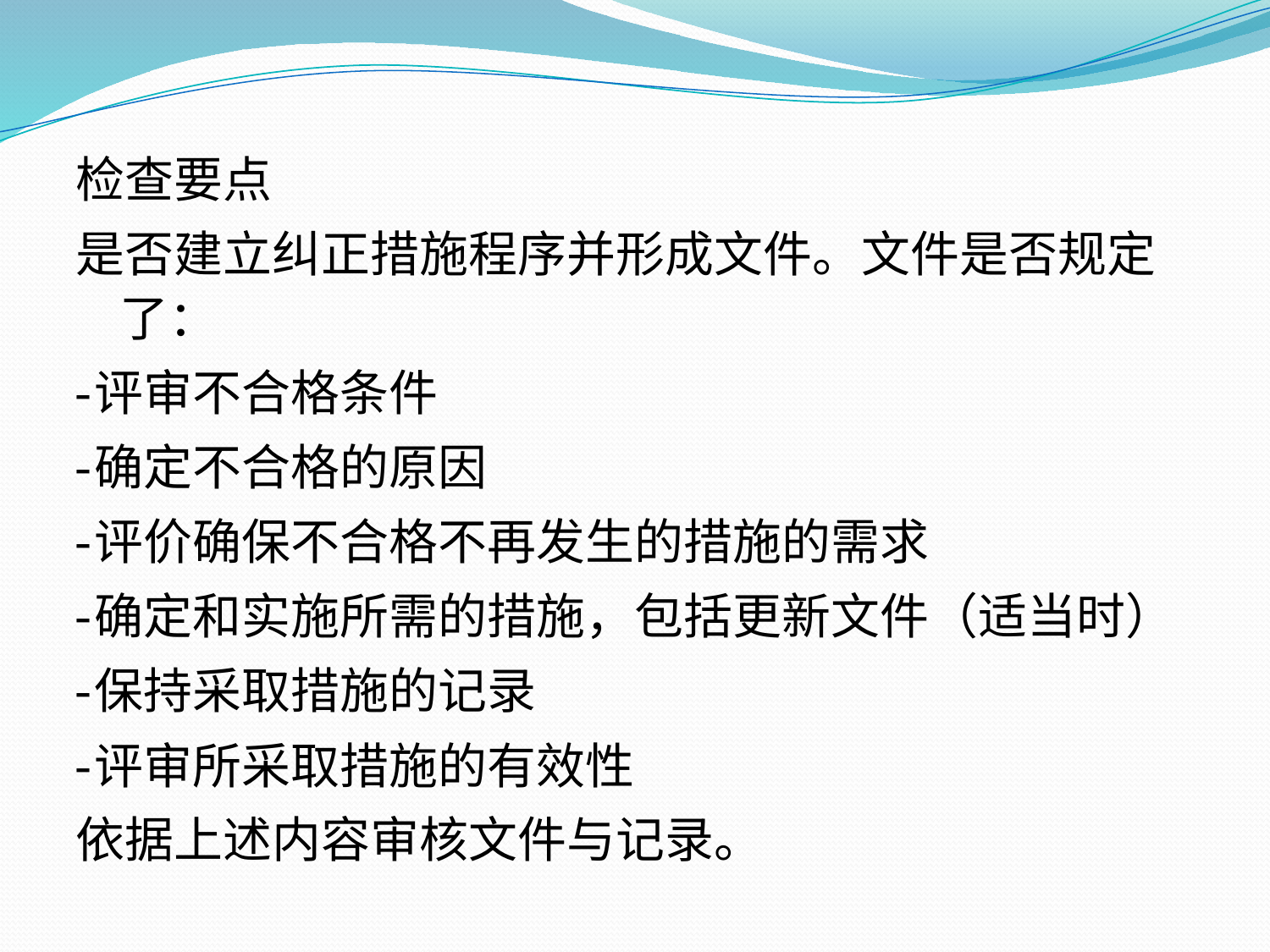

检查要点
是否建立纠正措施程序并形成文件。文件是否规定了：
-评审不合格条件
-确定不合格的原因
-评价确保不合格不再发生的措施的需求
-确定和实施所需的措施，包括更新文件（适当时）
-保持采取措施的记录
-评审所采取措施的有效性
依据上述内容审核文件与记录。